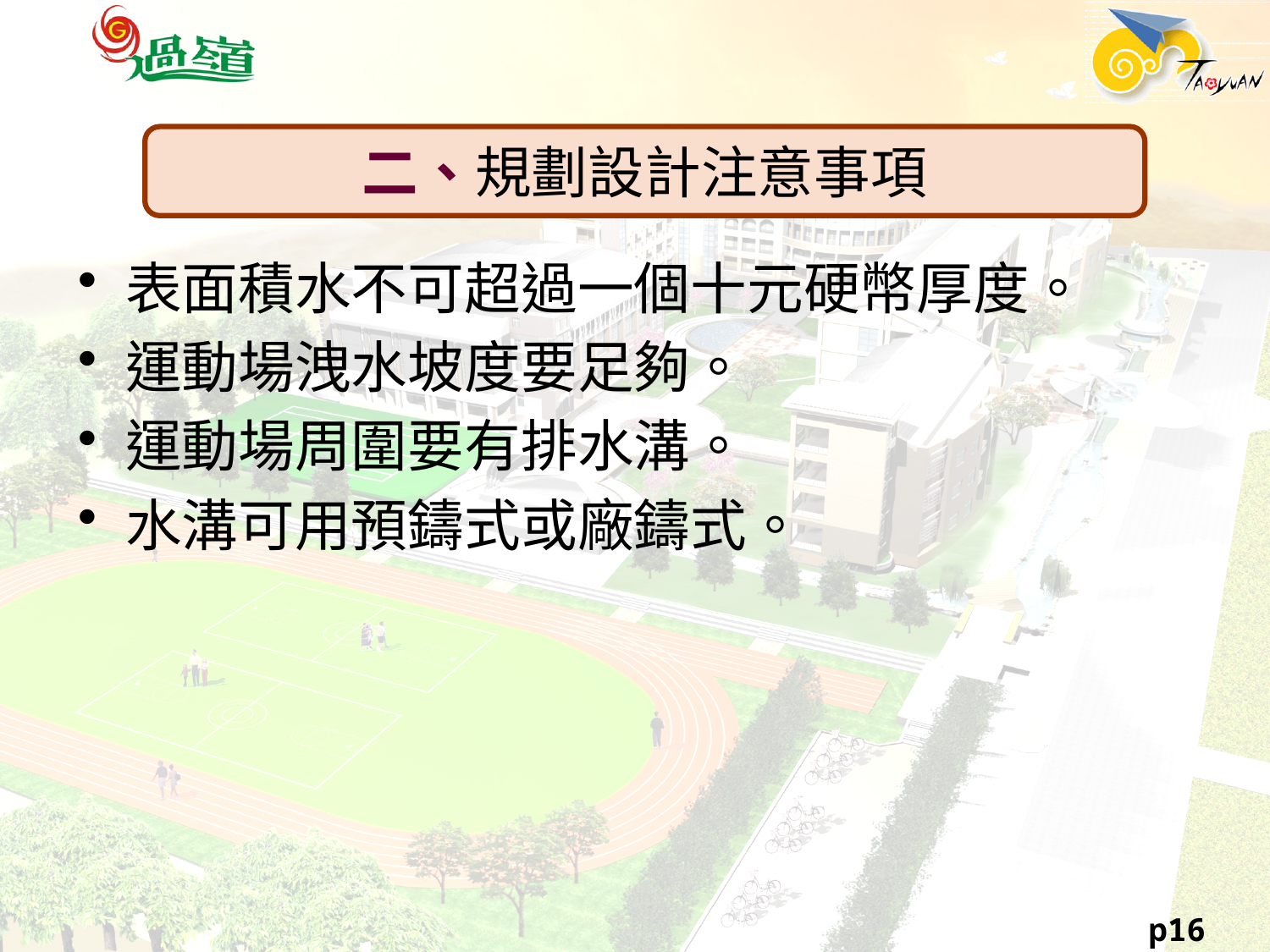

二、規劃設計注意事項
表面積水不可超過一個十元硬幣厚度。
運動場洩水坡度要足夠。
運動場周圍要有排水溝。
水溝可用預鑄式或廠鑄式。